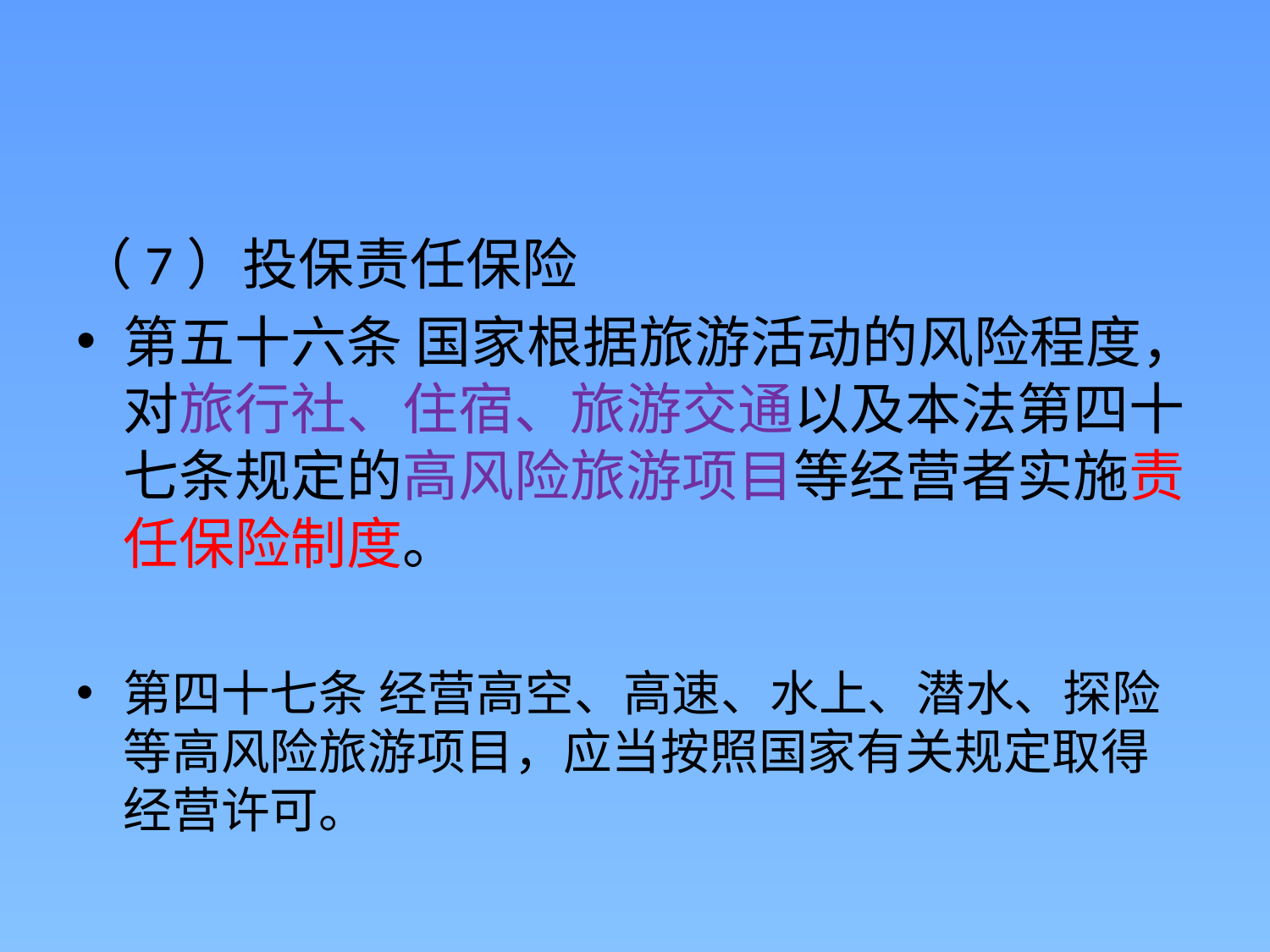

#
（7）投保责任保险
第五十六条 国家根据旅游活动的风险程度，对旅行社、住宿、旅游交通以及本法第四十七条规定的高风险旅游项目等经营者实施责任保险制度。

第四十七条 经营高空、高速、水上、潜水、探险等高风险旅游项目，应当按照国家有关规定取得经营许可。